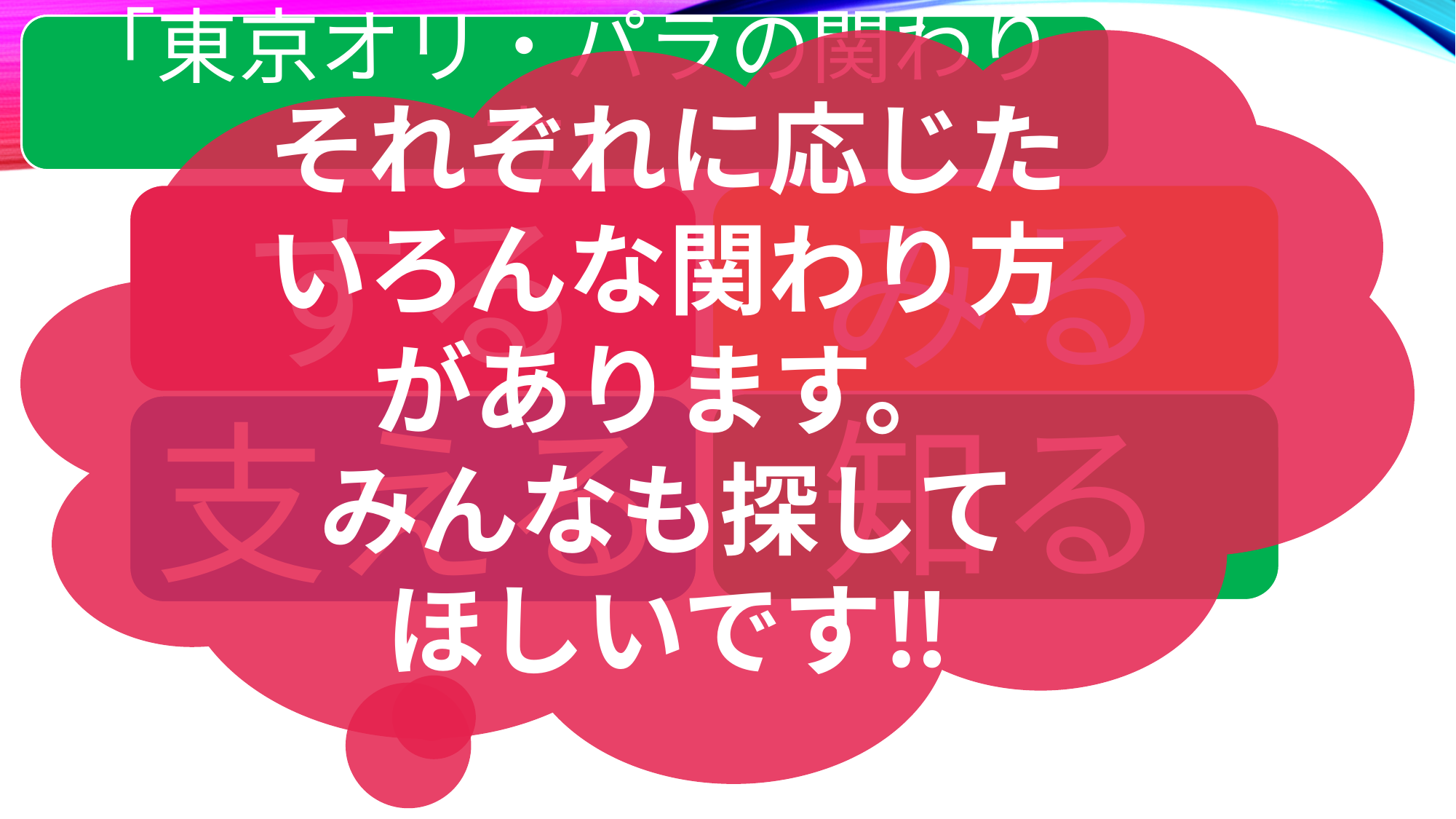

「東京オリ・パラの関わり方」
それぞれに応じた
いろんな関わり方があります。
みんなも探して
ほしいです‼
する
みる
知る
支える